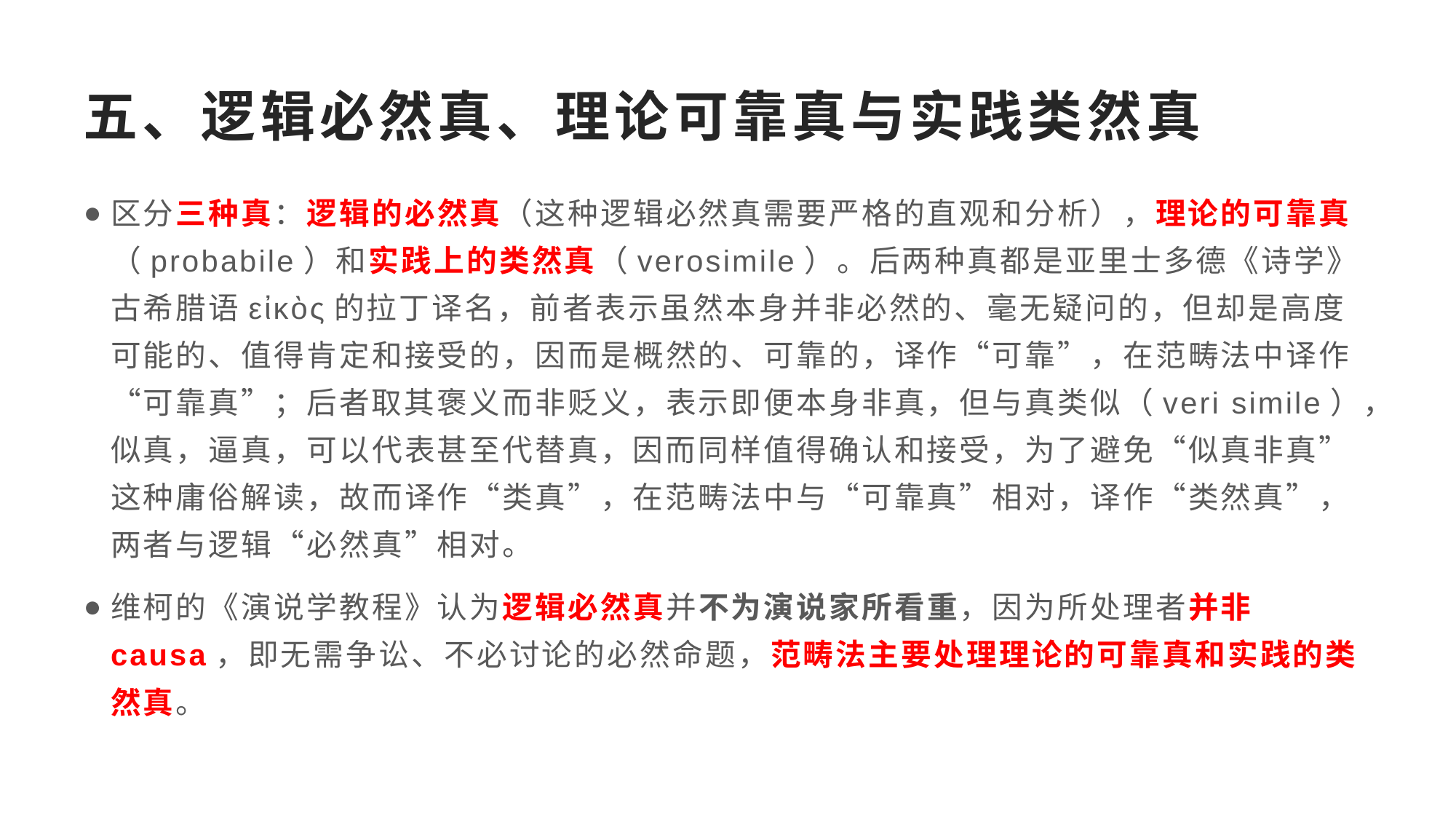

# 五、逻辑必然真、理论可靠真与实践类然真
区分三种真：逻辑的必然真（这种逻辑必然真需要严格的直观和分析），理论的可靠真（probabile）和实践上的类然真（verosimile）。后两种真都是亚里士多德《诗学》古希腊语εἰκὸς的拉丁译名，前者表示虽然本身并非必然的、毫无疑问的，但却是高度可能的、值得肯定和接受的，因而是概然的、可靠的，译作“可靠”，在范畴法中译作“可靠真”；后者取其褒义而非贬义，表示即便本身非真，但与真类似（veri simile），似真，逼真，可以代表甚至代替真，因而同样值得确认和接受，为了避免“似真非真”这种庸俗解读，故而译作“类真”，在范畴法中与“可靠真”相对，译作“类然真”，两者与逻辑“必然真”相对。
维柯的《演说学教程》认为逻辑必然真并不为演说家所看重，因为所处理者并非causa，即无需争讼、不必讨论的必然命题，范畴法主要处理理论的可靠真和实践的类然真。